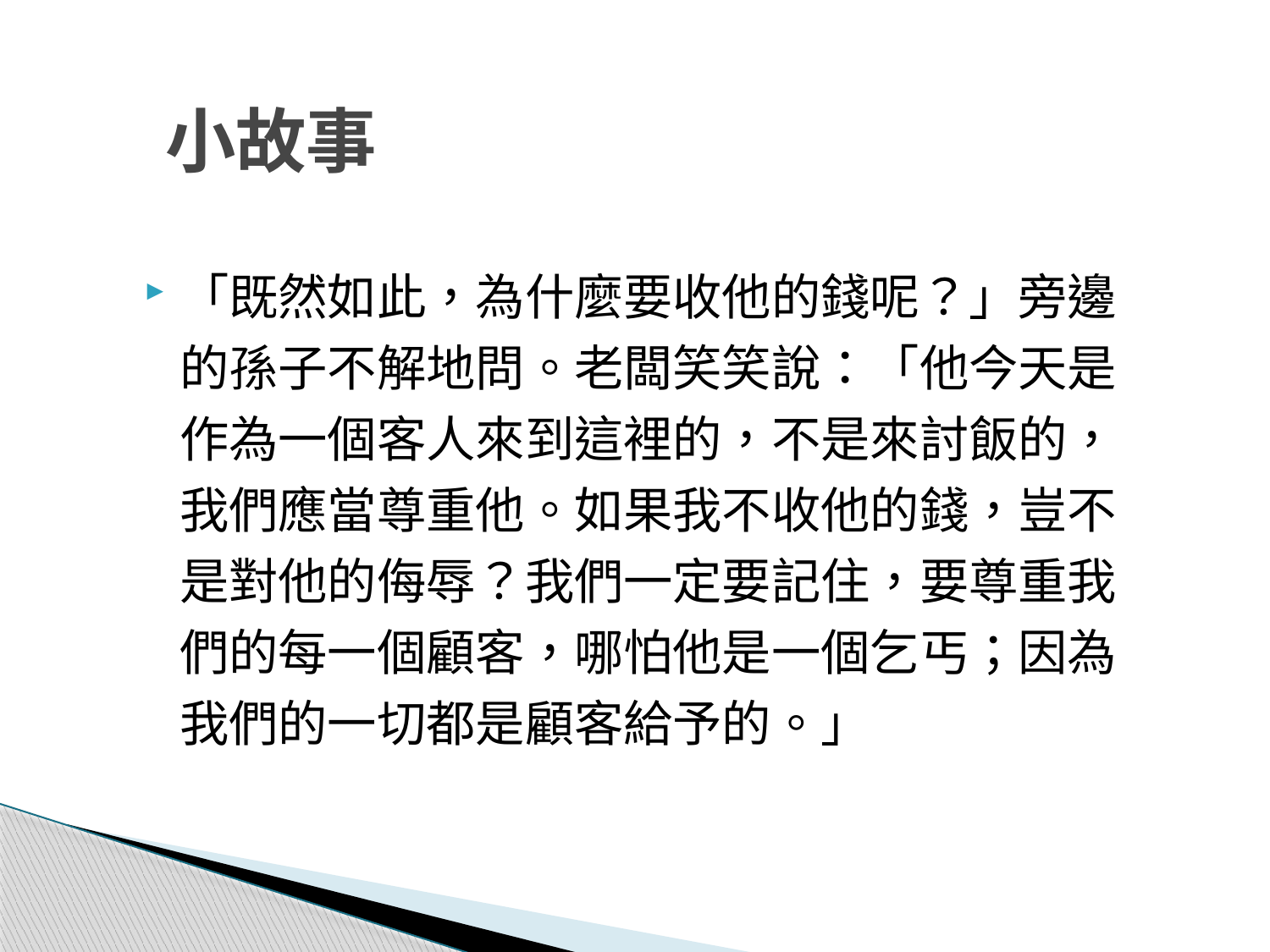

# 小故事
「既然如此，為什麼要收他的錢呢？」旁邊的孫子不解地問。老闆笑笑說：「他今天是作為一個客人來到這裡的，不是來討飯的，我們應當尊重他。如果我不收他的錢，豈不是對他的侮辱？我們一定要記住，要尊重我們的每一個顧客，哪怕他是一個乞丐；因為我們的一切都是顧客給予的。」